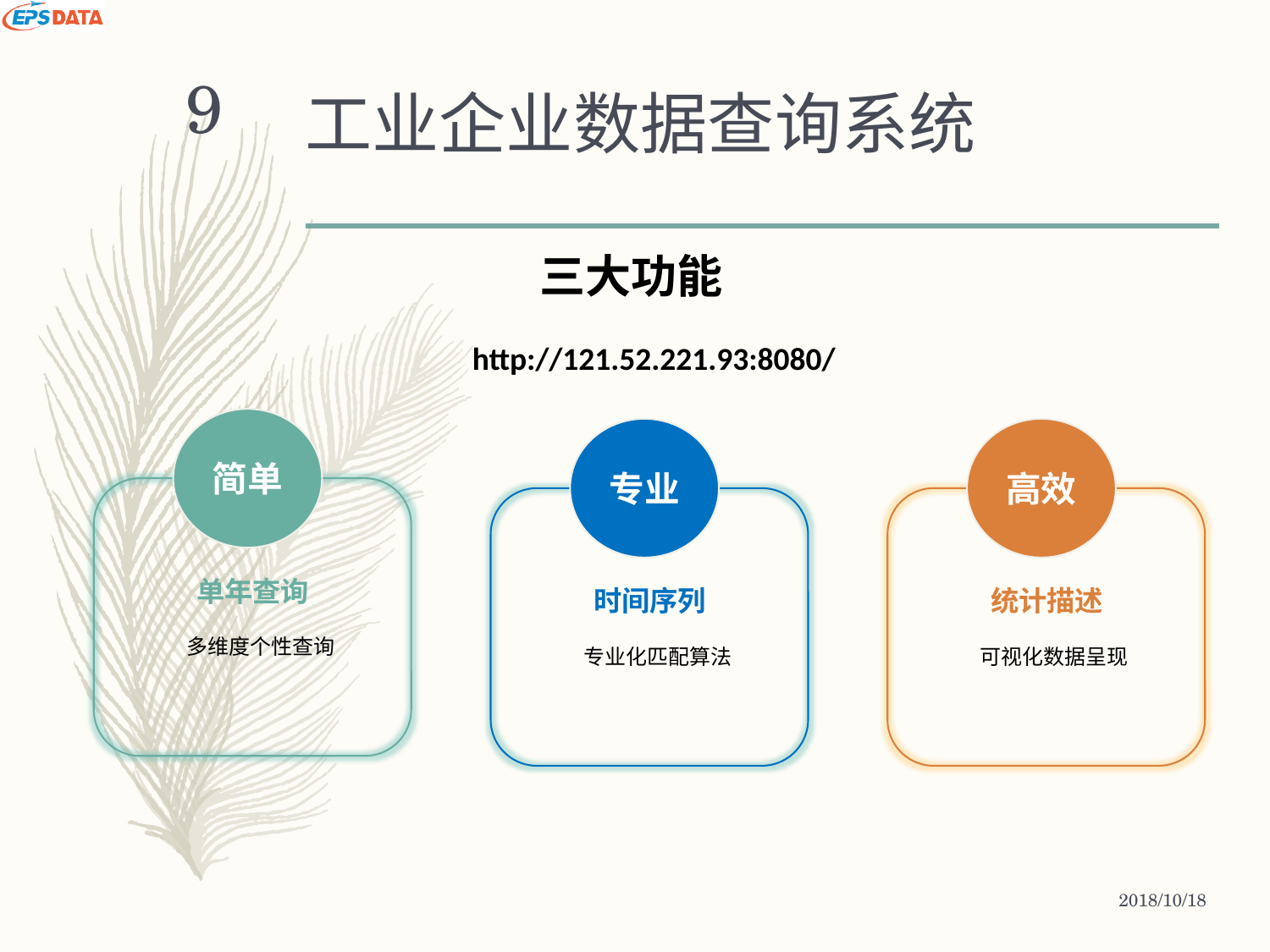

# 工业企业数据查询系统
9
三大功能
http://121.52.221.93:8080/
简单
专业
高效

单年查询
时间序列
统计描述
多维度个性查询
专业化匹配算法
可视化数据呈现
2018/10/18